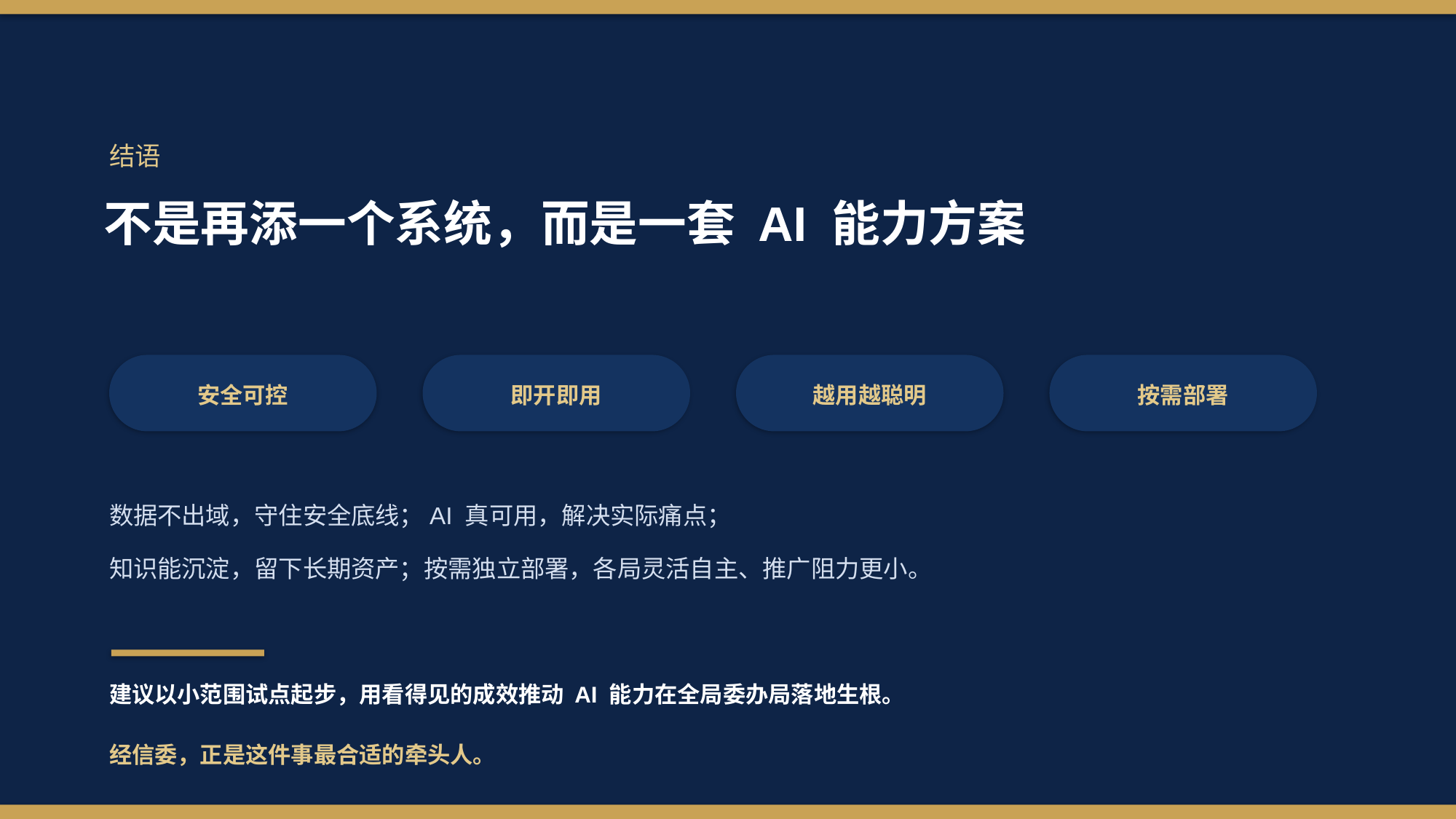

结语
不是再添一个系统，而是一套 AI 能力方案

安全可控

即开即用

越用越聪明

按需部署
数据不出域，守住安全底线；AI 真可用，解决实际痛点；
知识能沉淀，留下长期资产；按需独立部署，各局灵活自主、推广阻力更小。

建议以小范围试点起步，用看得见的成效推动 AI 能力在全局委办局落地生根。
经信委，正是这件事最合适的牵头人。